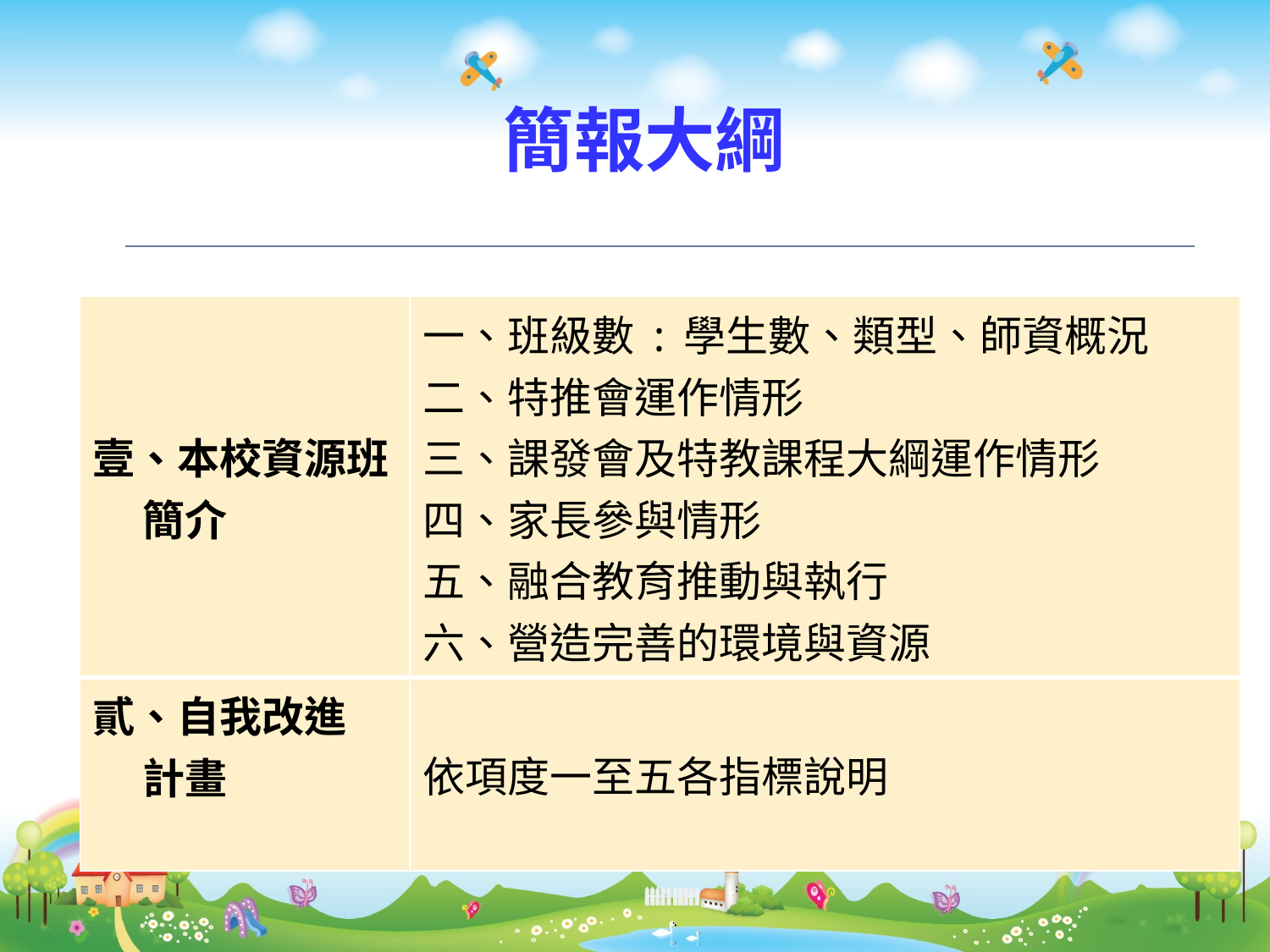

# 簡報大綱
| 壹、本校資源班 簡介 | 一、班級數:學生數、類型、師資概況 二、特推會運作情形 三、課發會及特教課程大綱運作情形 四、家長參與情形 五、融合教育推動與執行 六、營造完善的環境與資源 |
| --- | --- |
| 貳、自我改進 計畫 | 依項度一至五各指標說明 |